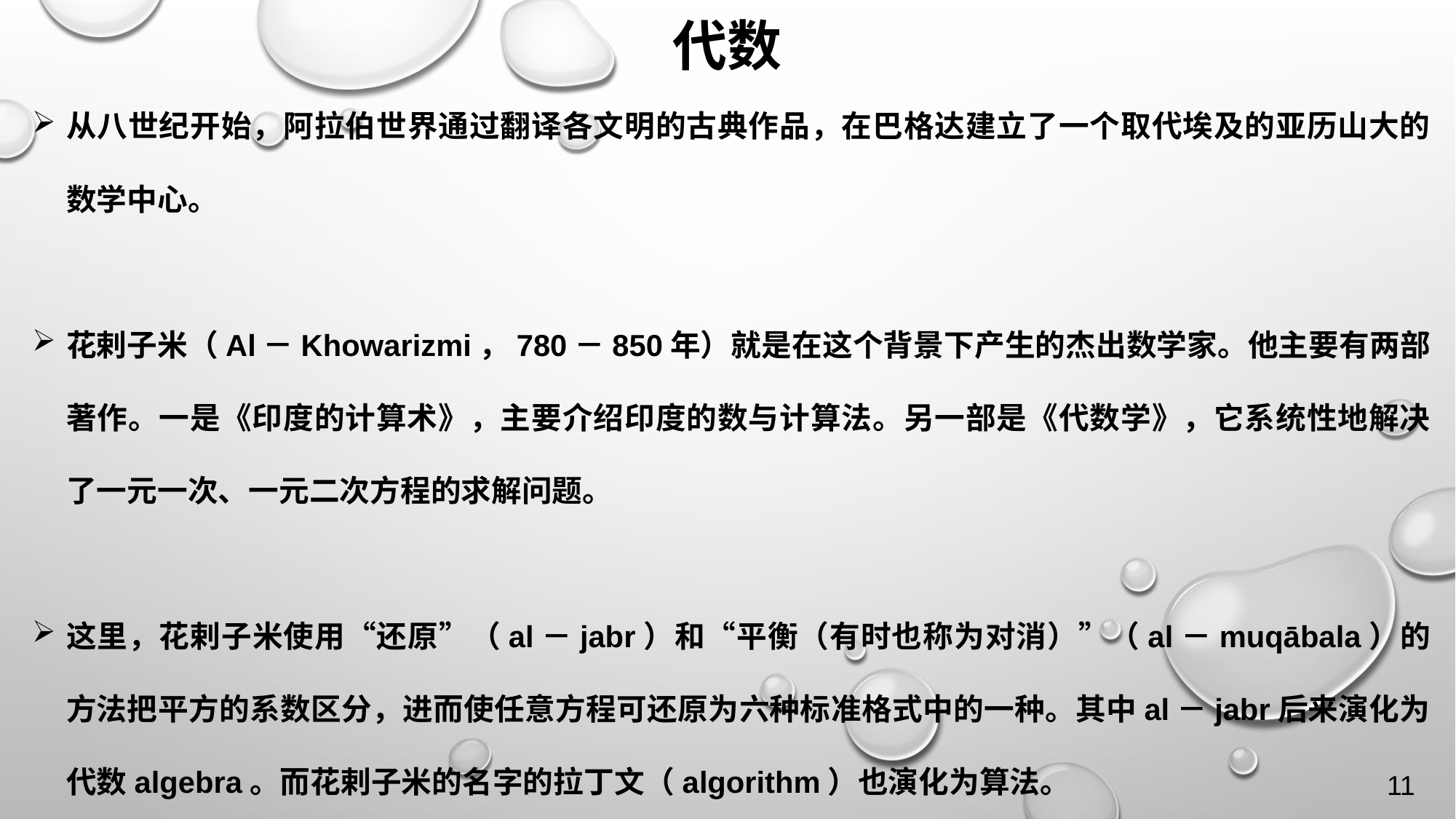

代数
从八世纪开始，阿拉伯世界通过翻译各文明的古典作品，在巴格达建立了一个取代埃及的亚历山大的数学中心。

花剌子米（Al－Khowarizmi，780－850年）就是在这个背景下产生的杰出数学家。他主要有两部著作。一是《印度的计算术》，主要介绍印度的数与计算法。另一部是《代数学》，它系统性地解决了一元一次、一元二次方程的求解问题。

这里，花剌子米使用“还原”（al－jabr）和“平衡（有时也称为对消）”（al－muqābala）的方法把平方的系数区分，进而使任意方程可还原为六种标准格式中的一种。其中al－jabr后来演化为代数algebra。而花剌子米的名字的拉丁文（algorithm）也演化为算法。
11